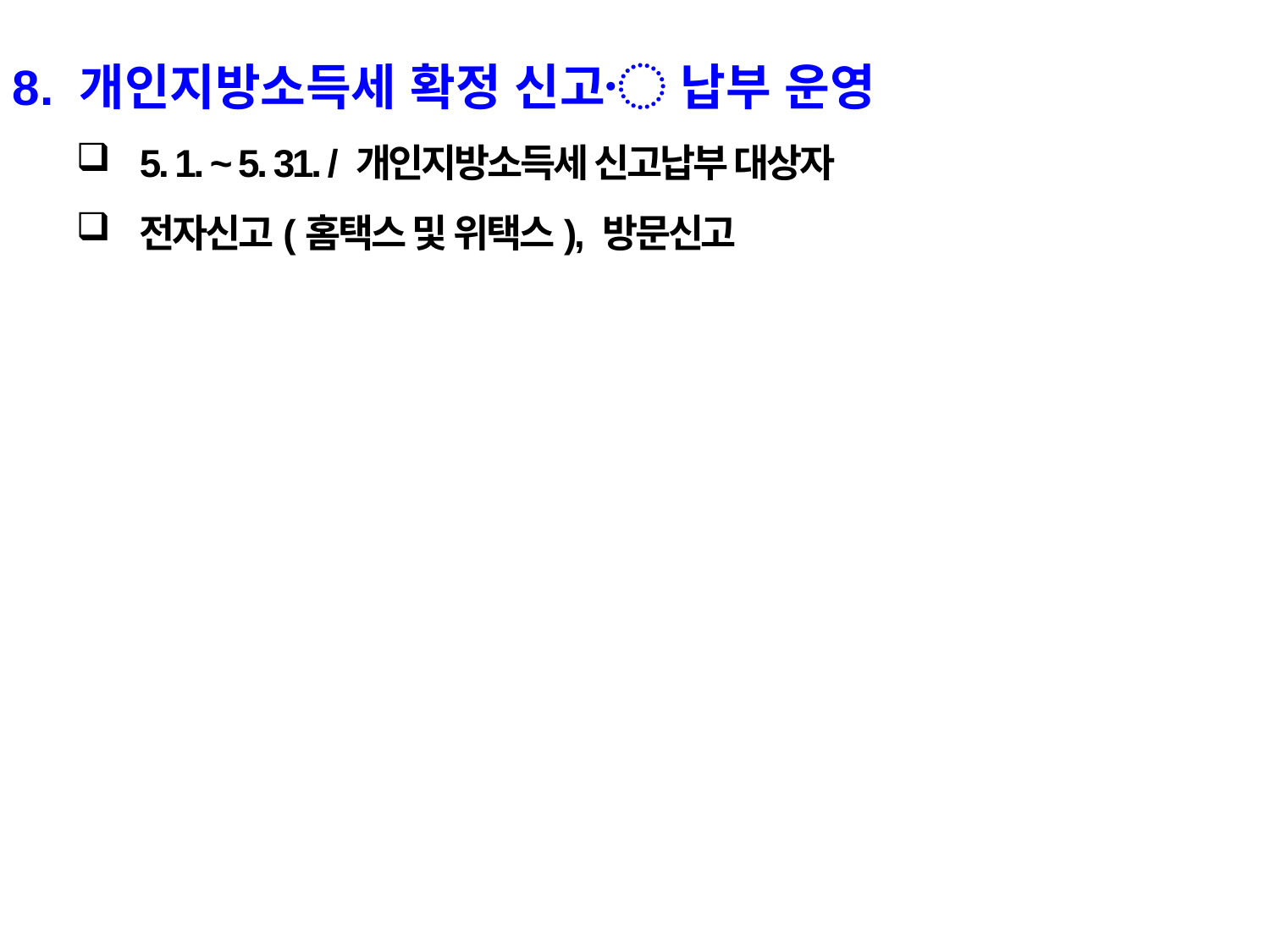

8. 개인지방소득세 확정 신고〮 납부 운영
5. 1. ~ 5. 31. / 개인지방소득세 신고납부 대상자
전자신고(홈택스 및 위택스), 방문신고